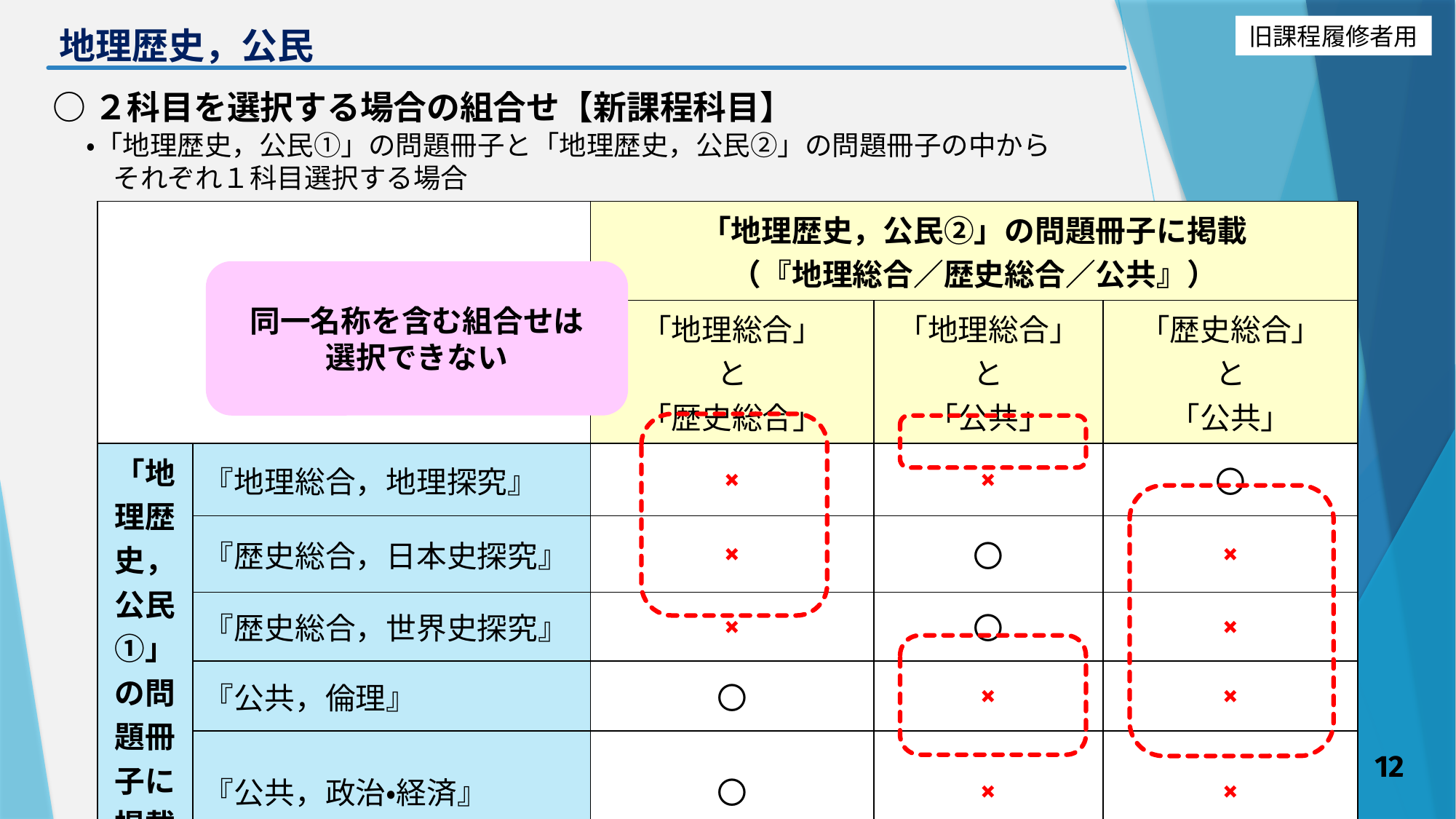

# 地理歴史，公民
○２科目を選択する場合の組合せ【新課程科目】
・「地理歴史，公民①」の問題冊子と「地理歴史，公民②」の問題冊子の中から
　それぞれ１科目選択する場合
|  |  | 「地理歴史，公民②」の問題冊子に掲載 （『地理総合／歴史総合／公共』） |  |  |
| --- | --- | --- | --- | --- |
|  |  | 「地理総合」 と 「歴史総合」 | 「地理総合」 と 「公共」 | 「歴史総合」 と 「公共」 |
| 「地理歴史，公民①」 の問題冊子に掲載 | 『地理総合，地理探究』 | × | × | 〇 |
|  | 『歴史総合，日本史探究』 | × | 〇 | × |
|  | 『歴史総合，世界史探究』 | × | 〇 | × |
|  | 『公共，倫理』 | 〇 | × | × |
|  | 『公共，政治・経済』 | 〇 | × | × |
同一名称を含む組合せは
選択できない

12